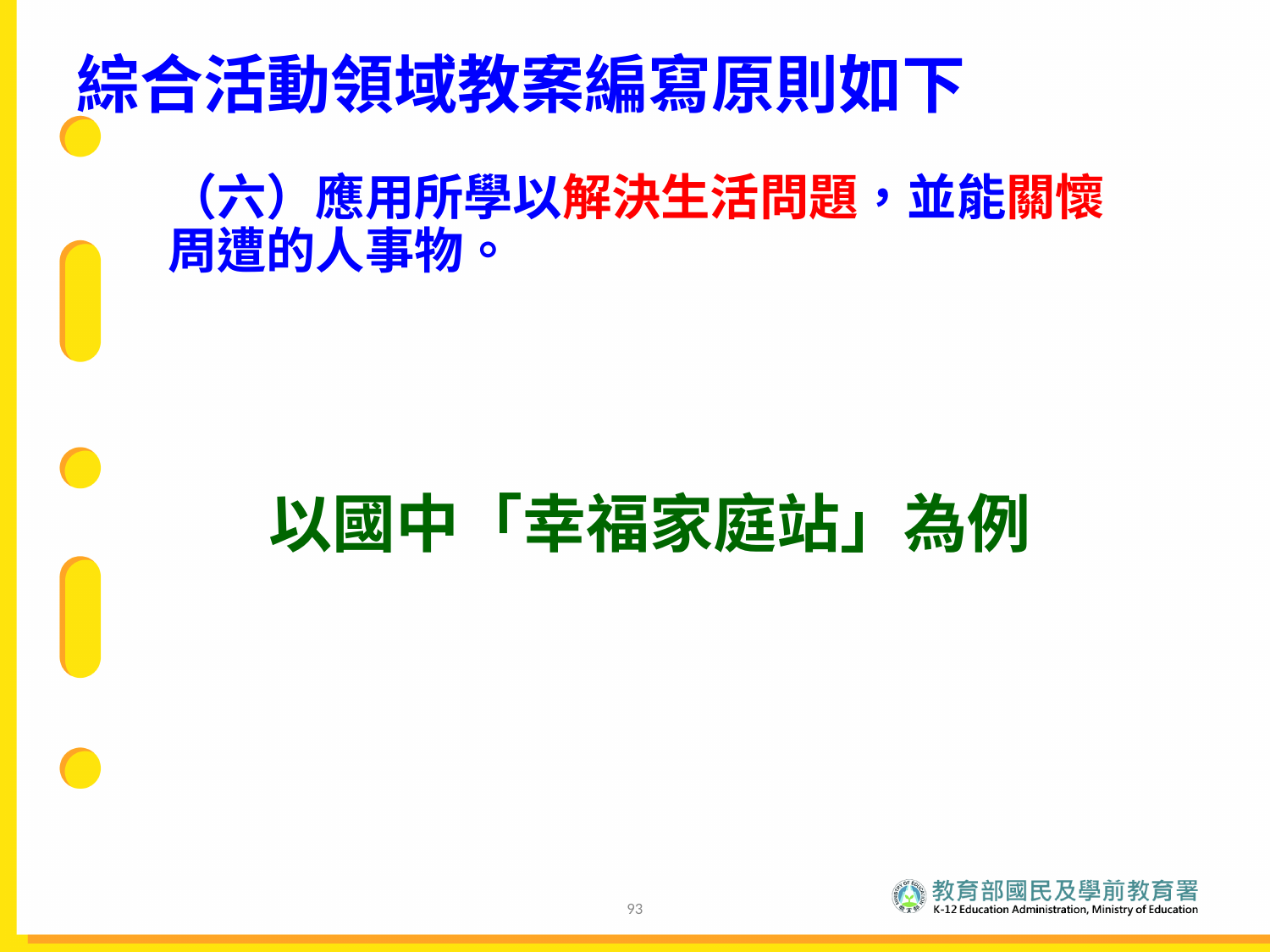

# 綜合活動領域教案編寫原則如下
（六）應用所學以解決生活問題，並能關懷周遭的人事物。

以國中「幸福家庭站」為例

93